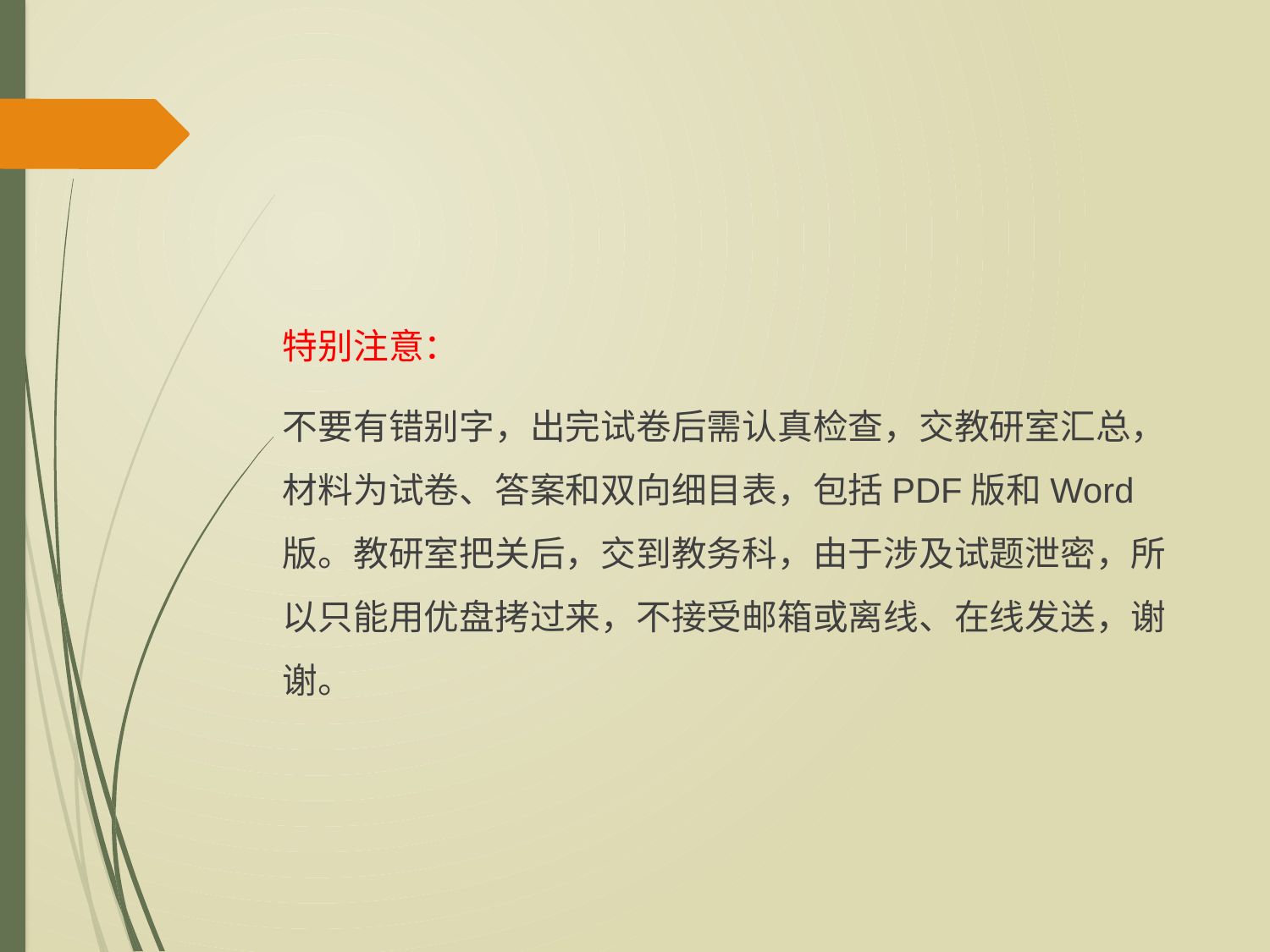

特别注意：
不要有错别字，出完试卷后需认真检查，交教研室汇总，材料为试卷、答案和双向细目表，包括PDF版和Word版。教研室把关后，交到教务科，由于涉及试题泄密，所以只能用优盘拷过来，不接受邮箱或离线、在线发送，谢谢。